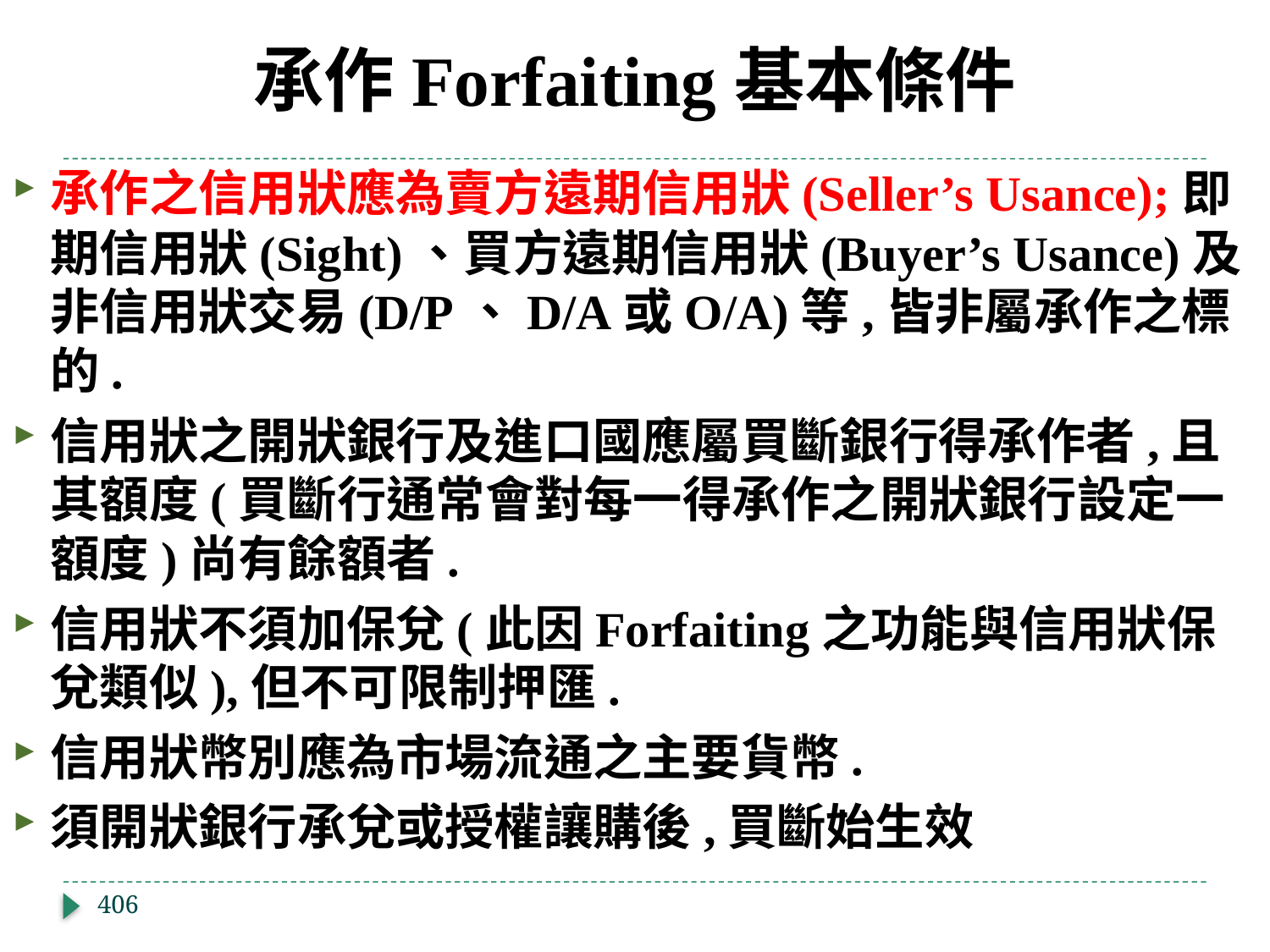

# 承作Forfaiting基本條件
承作之信用狀應為賣方遠期信用狀(Seller’s Usance);即期信用狀(Sight)、買方遠期信用狀(Buyer’s Usance)及非信用狀交易(D/P、D/A或O/A)等,皆非屬承作之標的.
信用狀之開狀銀行及進口國應屬買斷銀行得承作者,且其額度(買斷行通常會對每一得承作之開狀銀行設定一額度)尚有餘額者.
信用狀不須加保兌(此因Forfaiting之功能與信用狀保兌類似),但不可限制押匯.
信用狀幣別應為市場流通之主要貨幣.
須開狀銀行承兌或授權讓購後,買斷始生效
406